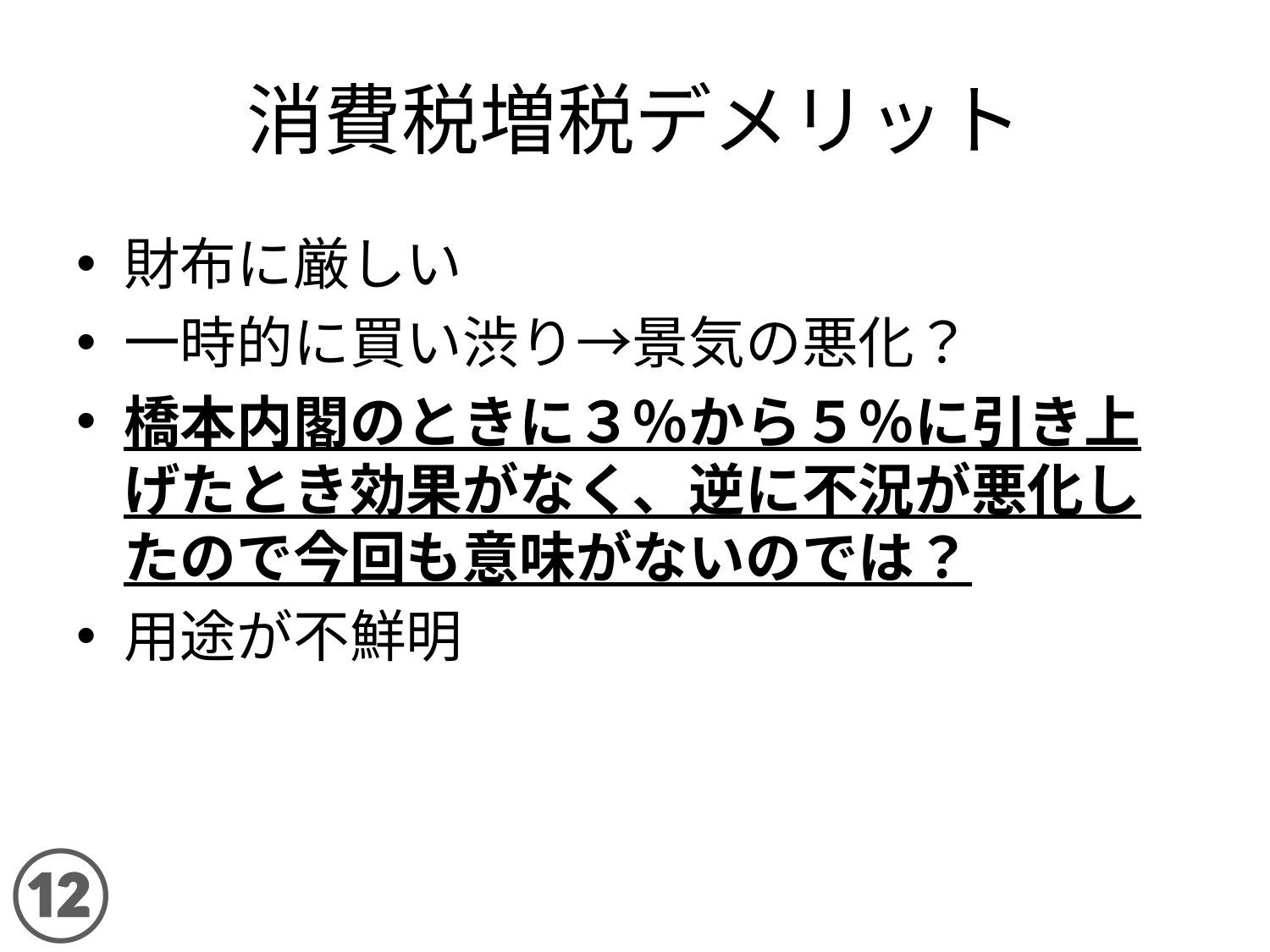

# 消費税増税デメリット
財布に厳しい
一時的に買い渋り→景気の悪化？
橋本内閣のときに３％から５％に引き上げたとき効果がなく、逆に不況が悪化したので今回も意味がないのでは？
用途が不鮮明

⑫